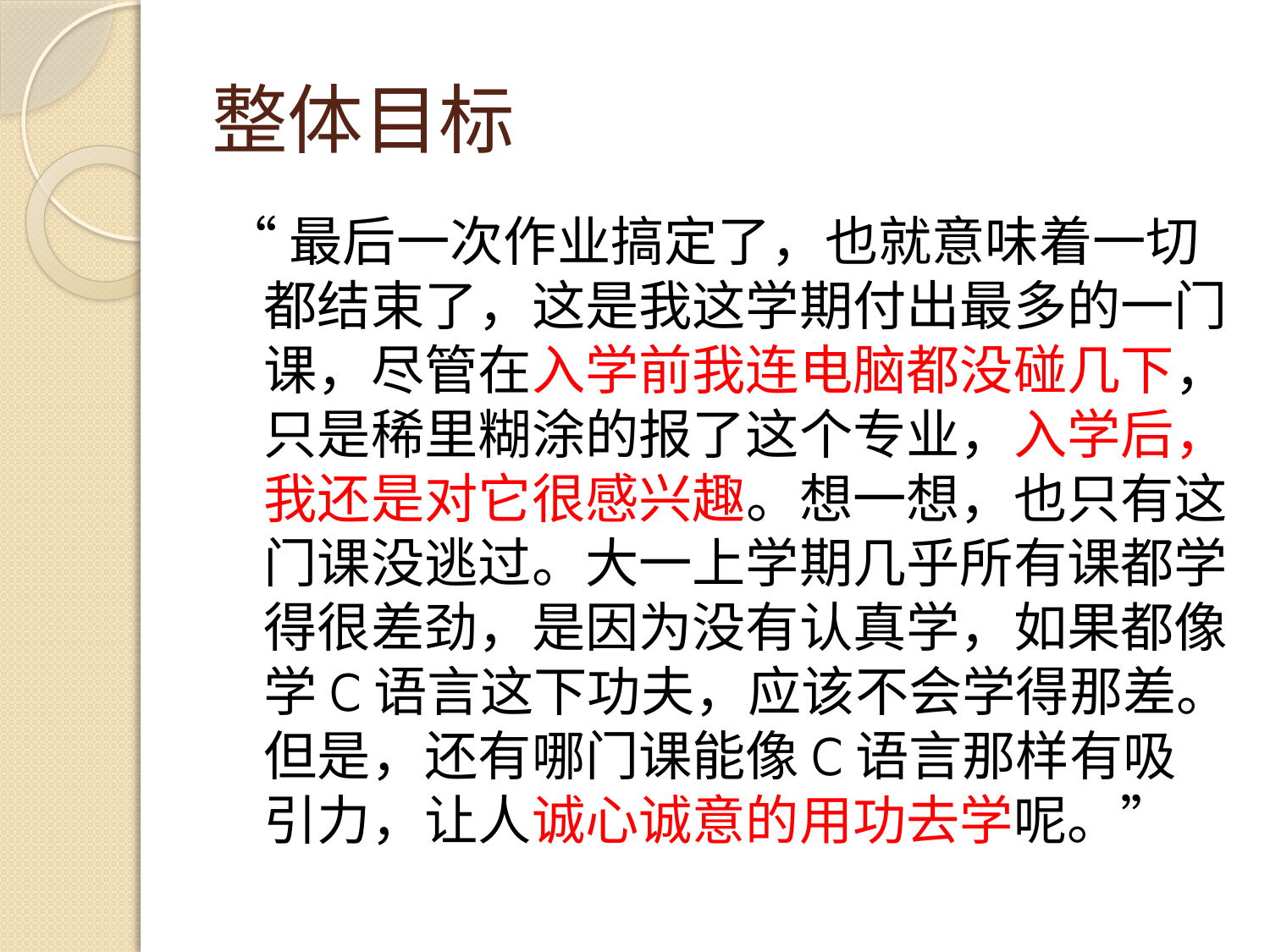

# 整体目标
“最后一次作业搞定了，也就意味着一切都结束了，这是我这学期付出最多的一门课，尽管在入学前我连电脑都没碰几下，只是稀里糊涂的报了这个专业，入学后，我还是对它很感兴趣。想一想，也只有这门课没逃过。大一上学期几乎所有课都学得很差劲，是因为没有认真学，如果都像学C语言这下功夫，应该不会学得那差。但是，还有哪门课能像C语言那样有吸引力，让人诚心诚意的用功去学呢。”